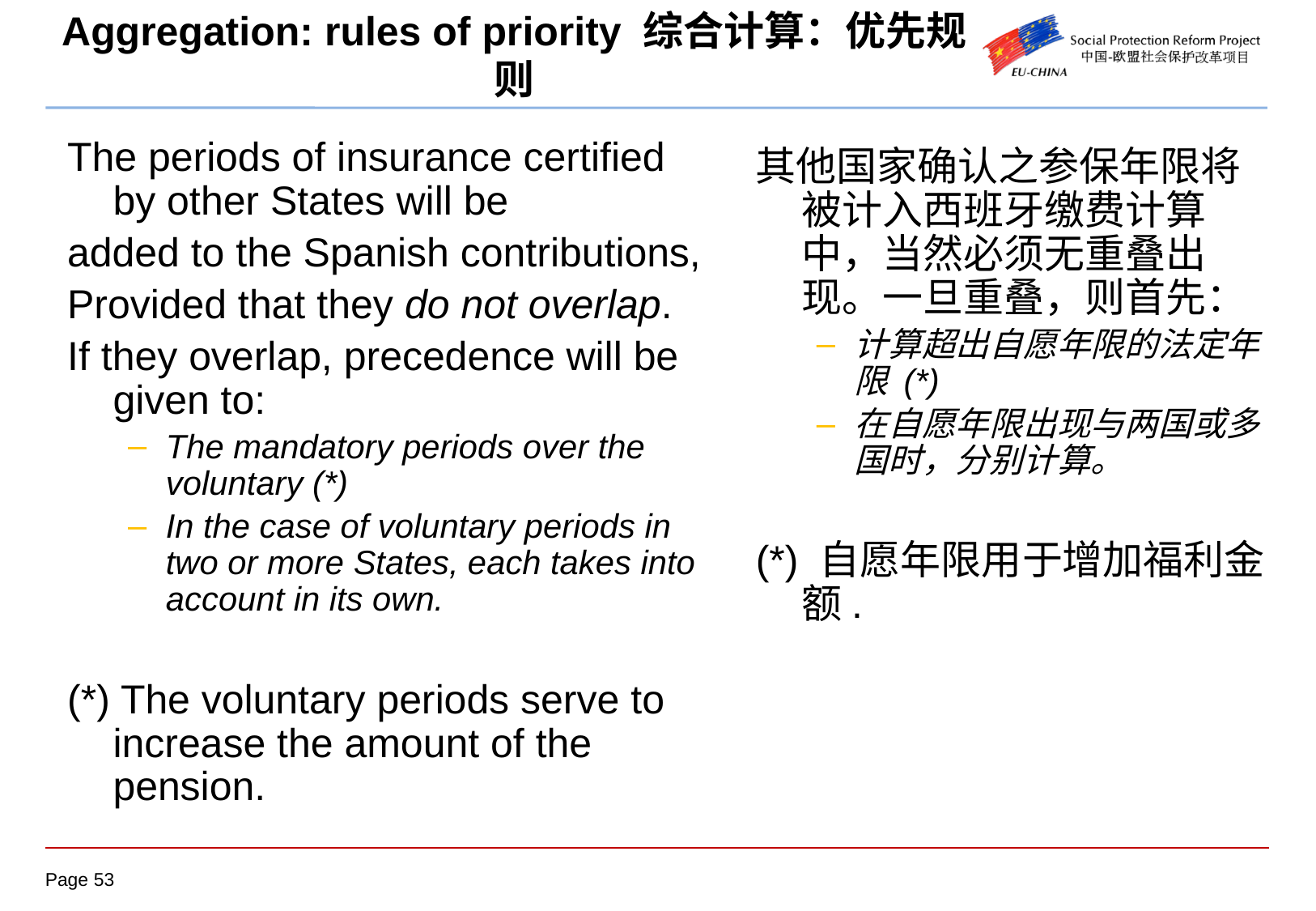

# Aggregation: rules of priority 综合计算：优先规则
The periods of insurance certified by other States will be
added to the Spanish contributions,
Provided that they do not overlap.
If they overlap, precedence will be given to:
The mandatory periods over the voluntary (*)
In the case of voluntary periods in two or more States, each takes into account in its own.

(*) The voluntary periods serve to increase the amount of the pension.

其他国家确认之参保年限将被计入西班牙缴费计算中，当然必须无重叠出现。一旦重叠，则首先：
计算超出自愿年限的法定年限 (*)
在自愿年限出现与两国或多国时，分别计算。

(*) 自愿年限用于增加福利金额.